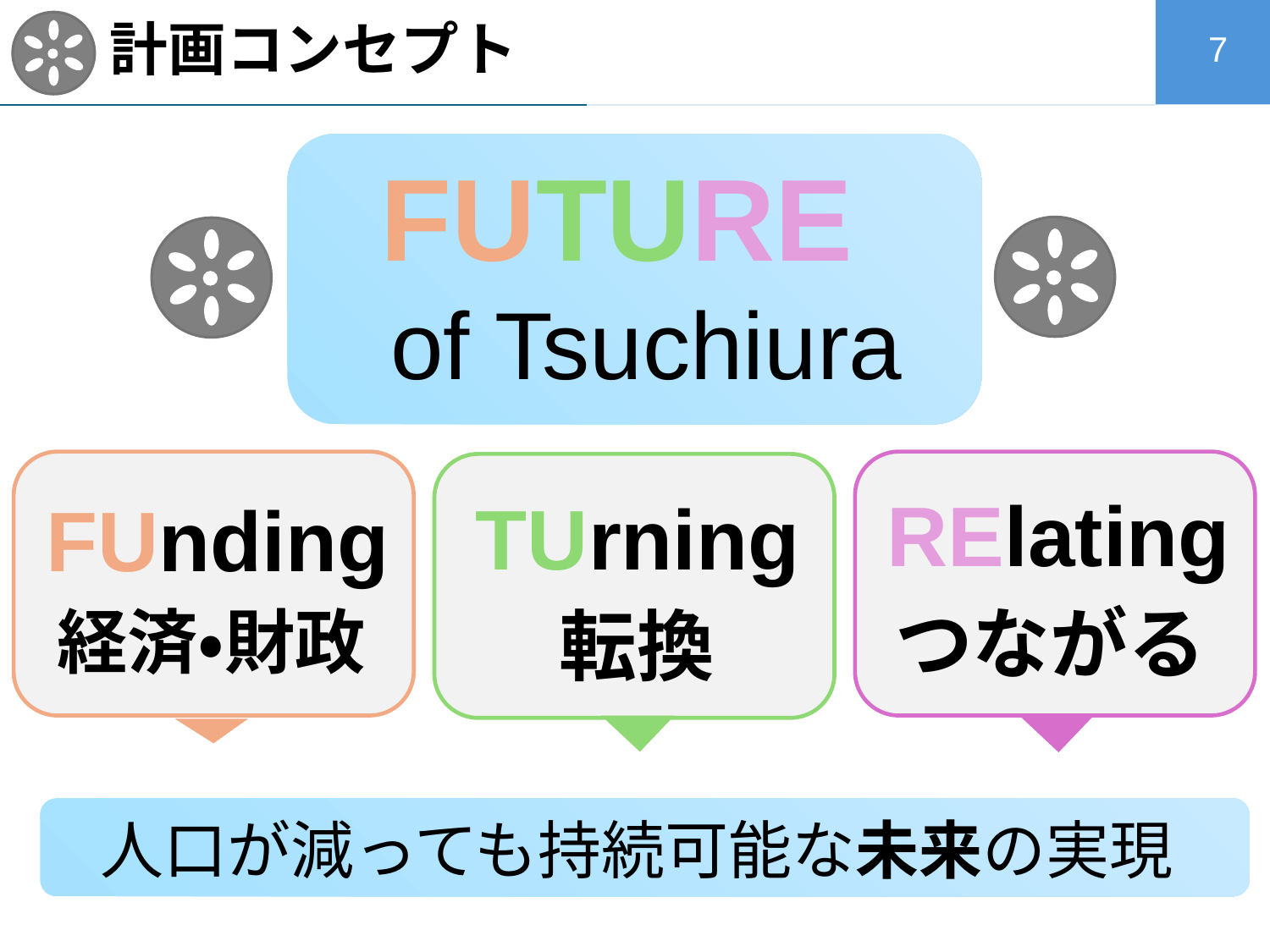

# 計画コンセプト
7

FUTURE
 of Tsuchiura

RElating
TUrning
FUnding
つながる
経済・財政
転換

人口が減っても持続可能な未来の実現